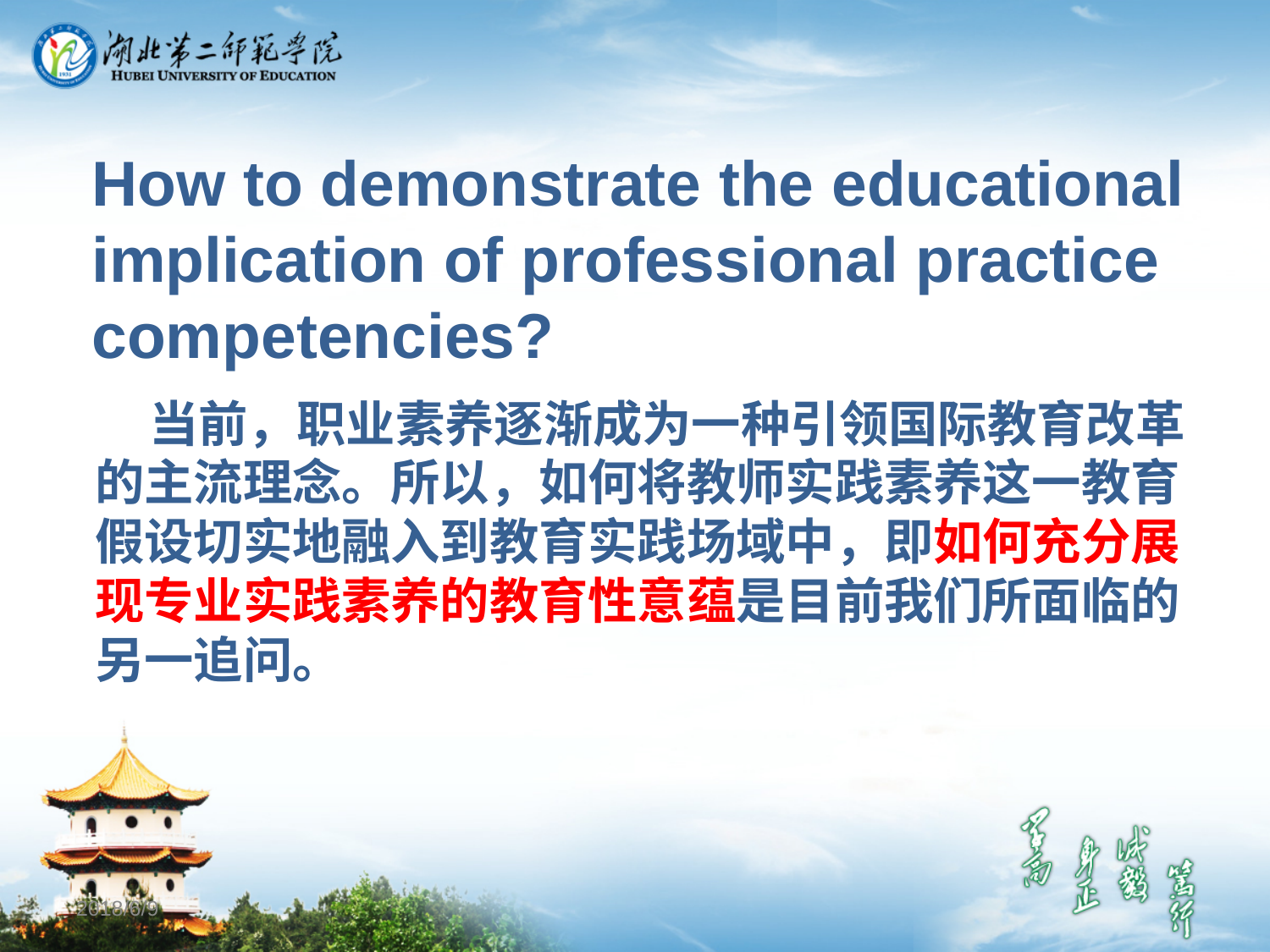

How to demonstrate the educational implication of professional practice competencies?
        当前，职业素养逐渐成为一种引领国际教育改革的主流理念。所以，如何将教师实践素养这一教育假设切实地融入到教育实践场域中，即如何充分展现专业实践素养的教育性意蕴是目前我们所面临的另一追问。
2018/6/9